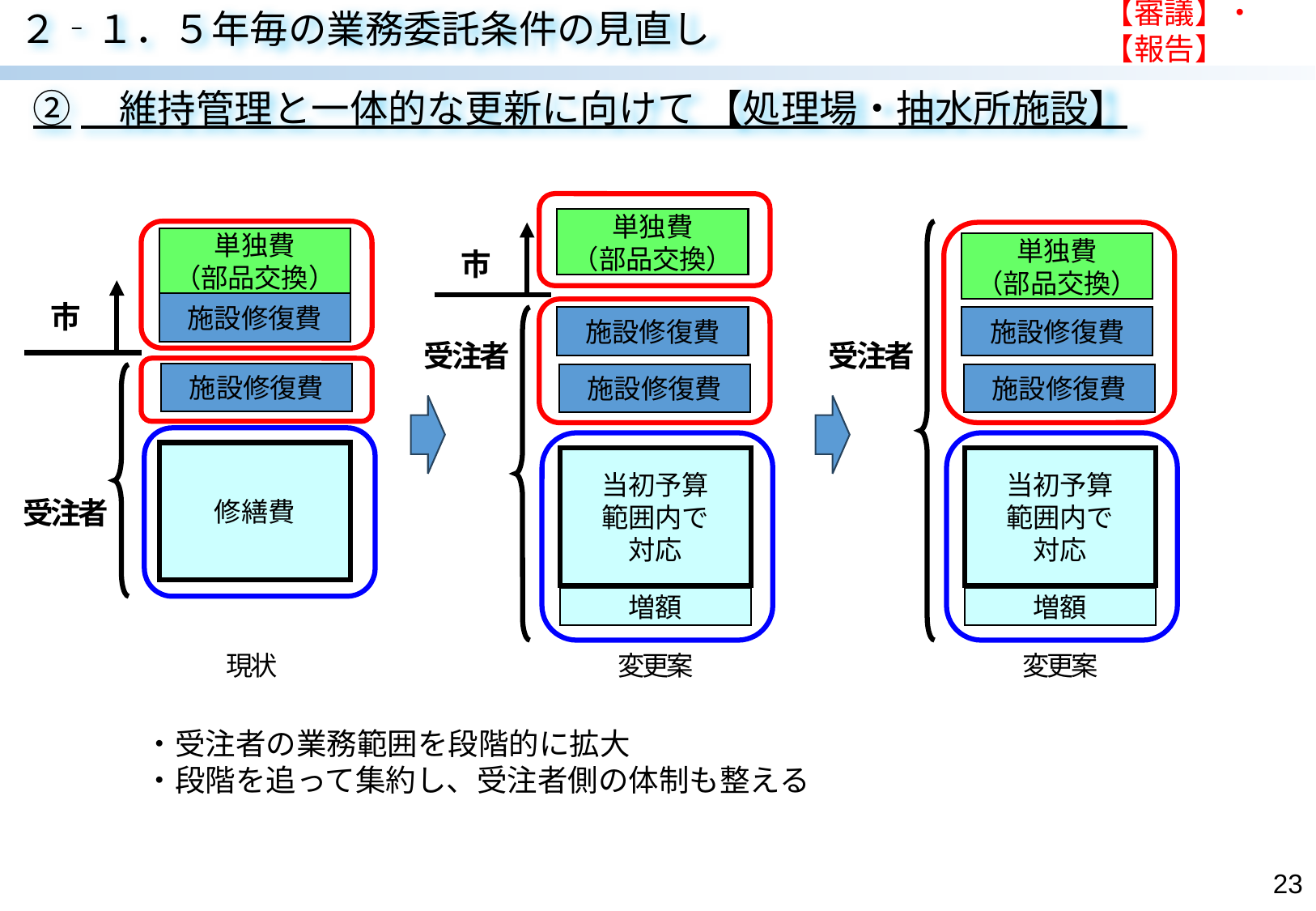

【審議】・【報告】
２‐１．５年毎の業務委託条件の見直し
②　維持管理と一体的な更新に向けて 【処理場・抽水所施設】

単独費
（部品交換）

単独費
（部品交換）
単独費
（部品交換）
市
市
施設修復費

施設修復費
施設修復費
受注者
受注者

施設修復費
施設修復費
施設修復費

修繕費
当初予算
範囲内で
対応
当初予算
範囲内で
対応
受注者
増額
増額
現状
変更案
変更案
・受注者の業務範囲を段階的に拡大
・段階を追って集約し、受注者側の体制も整える
23